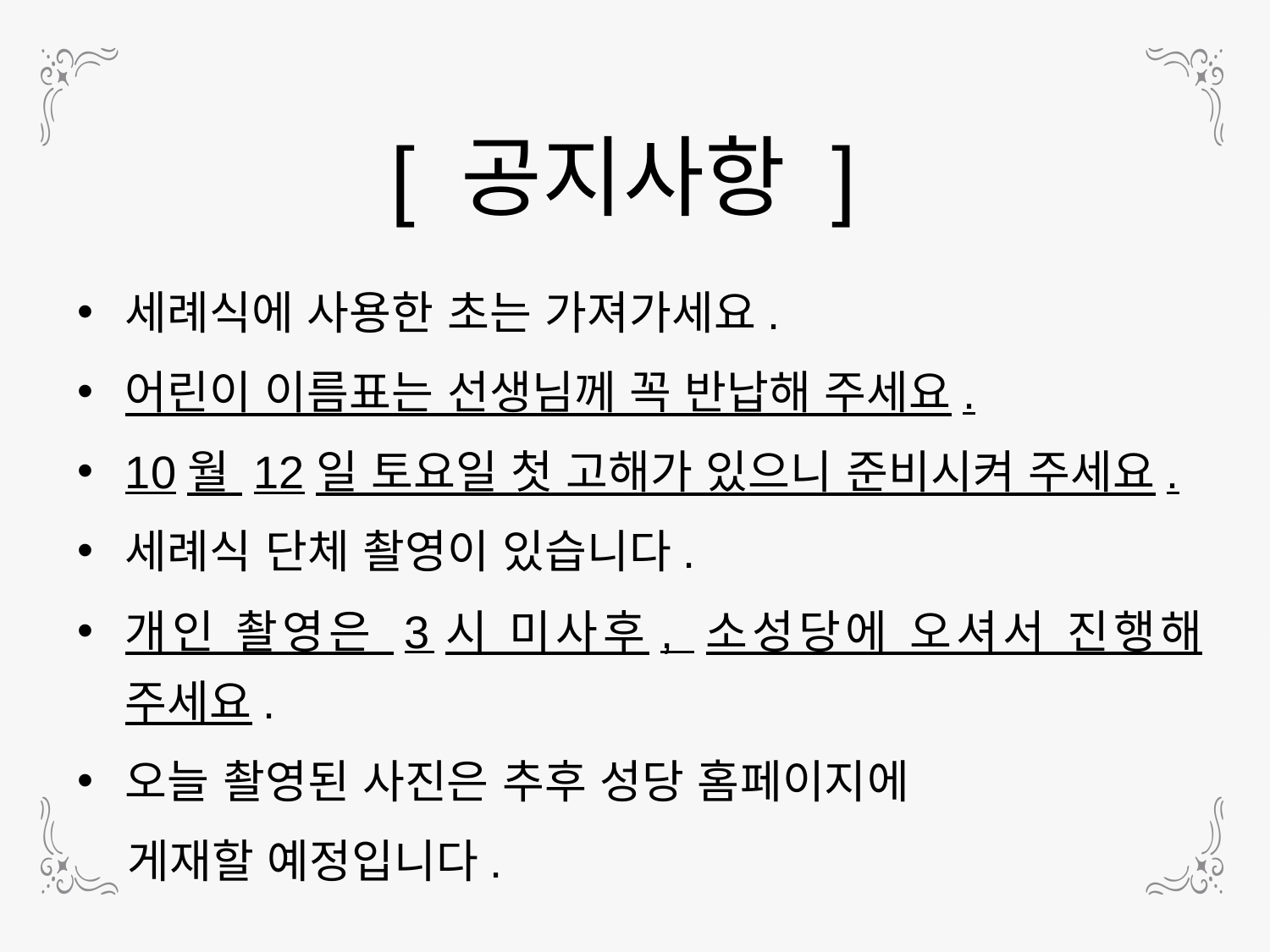

[ 공지사항 ]
세례식에 사용한 초는 가져가세요.
어린이 이름표는 선생님께 꼭 반납해 주세요.
10월 12일 토요일 첫 고해가 있으니 준비시켜 주세요.
세례식 단체 촬영이 있습니다.
개인 촬영은 3시 미사후, 소성당에 오셔서 진행해 주세요.
오늘 촬영된 사진은 추후 성당 홈페이지에
   게재할 예정입니다.